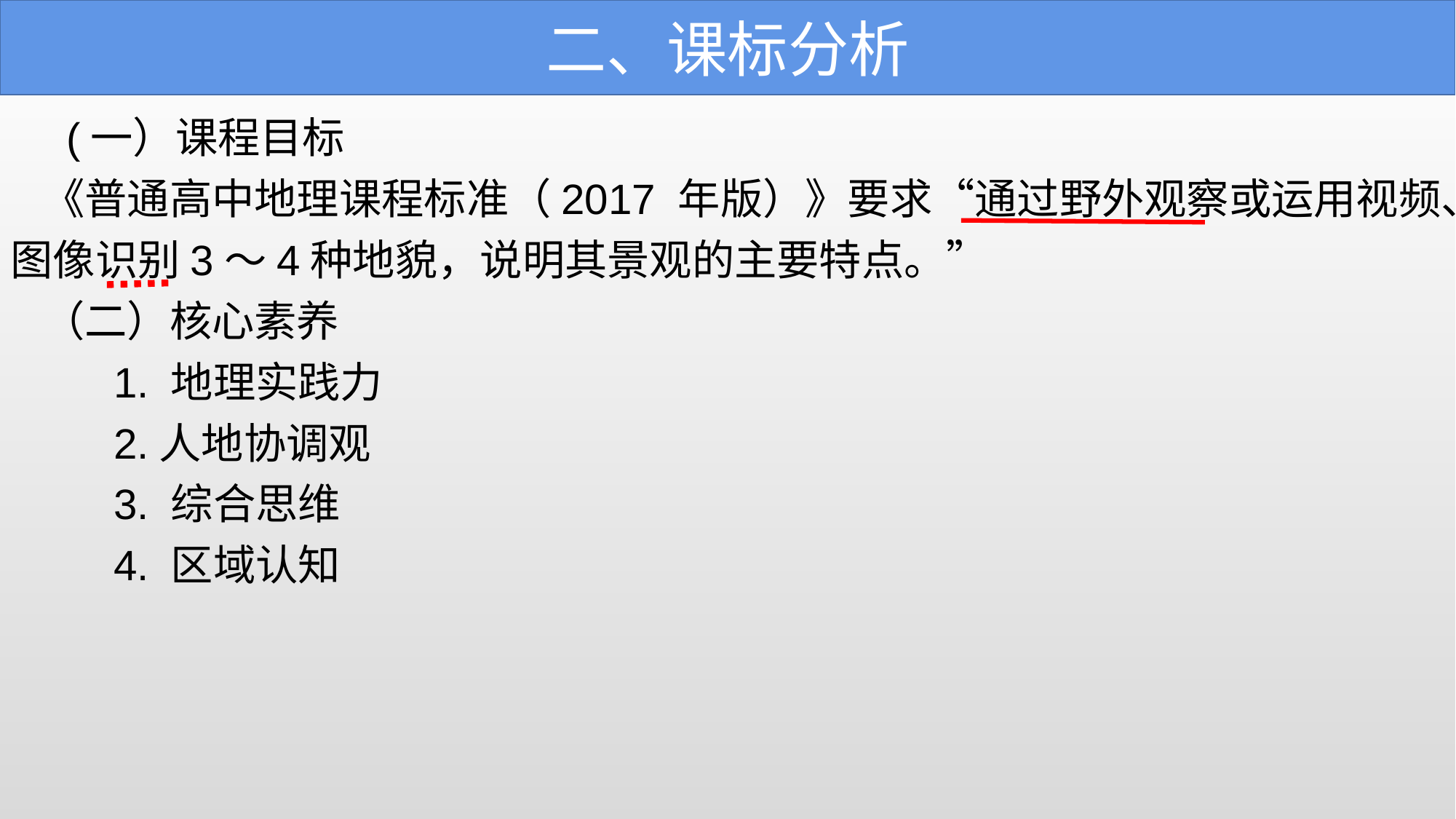

二、课标分析
  (一）课程目标
《普通高中地理课程标准（2017 年版）》要求“通过野外观察或运用视频、图像识别3～4种地貌，说明其景观的主要特点。”
（二）核心素养
      1. 地理实践力
      2.人地协调观
      3. 综合思维
      4. 区域认知